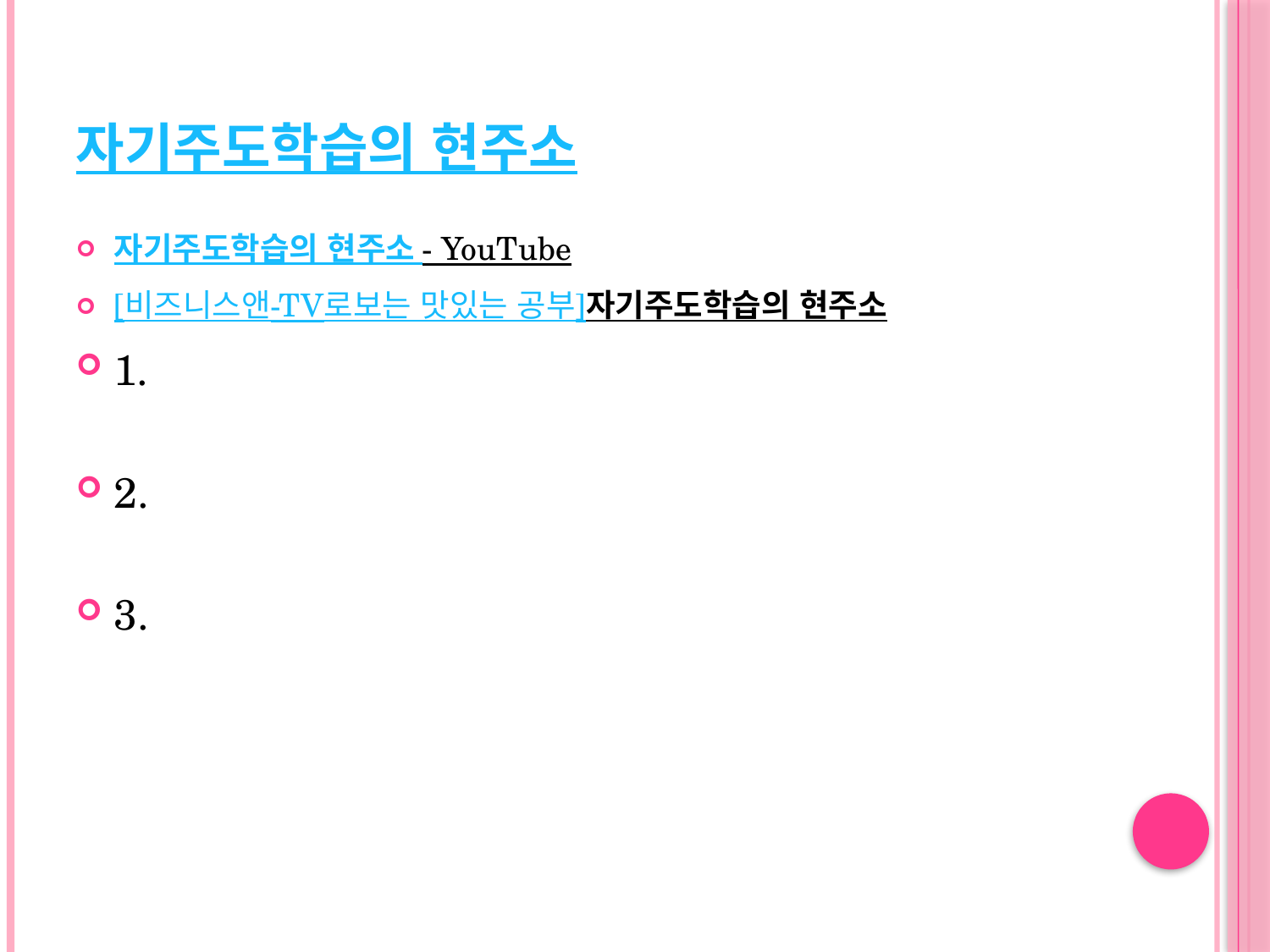

# 자기주도학습의 현주소
자기주도학습의 현주소 - YouTube
[비즈니스앤-TV로보는 맛있는 공부]자기주도학습의 현주소
1.

2.

3.